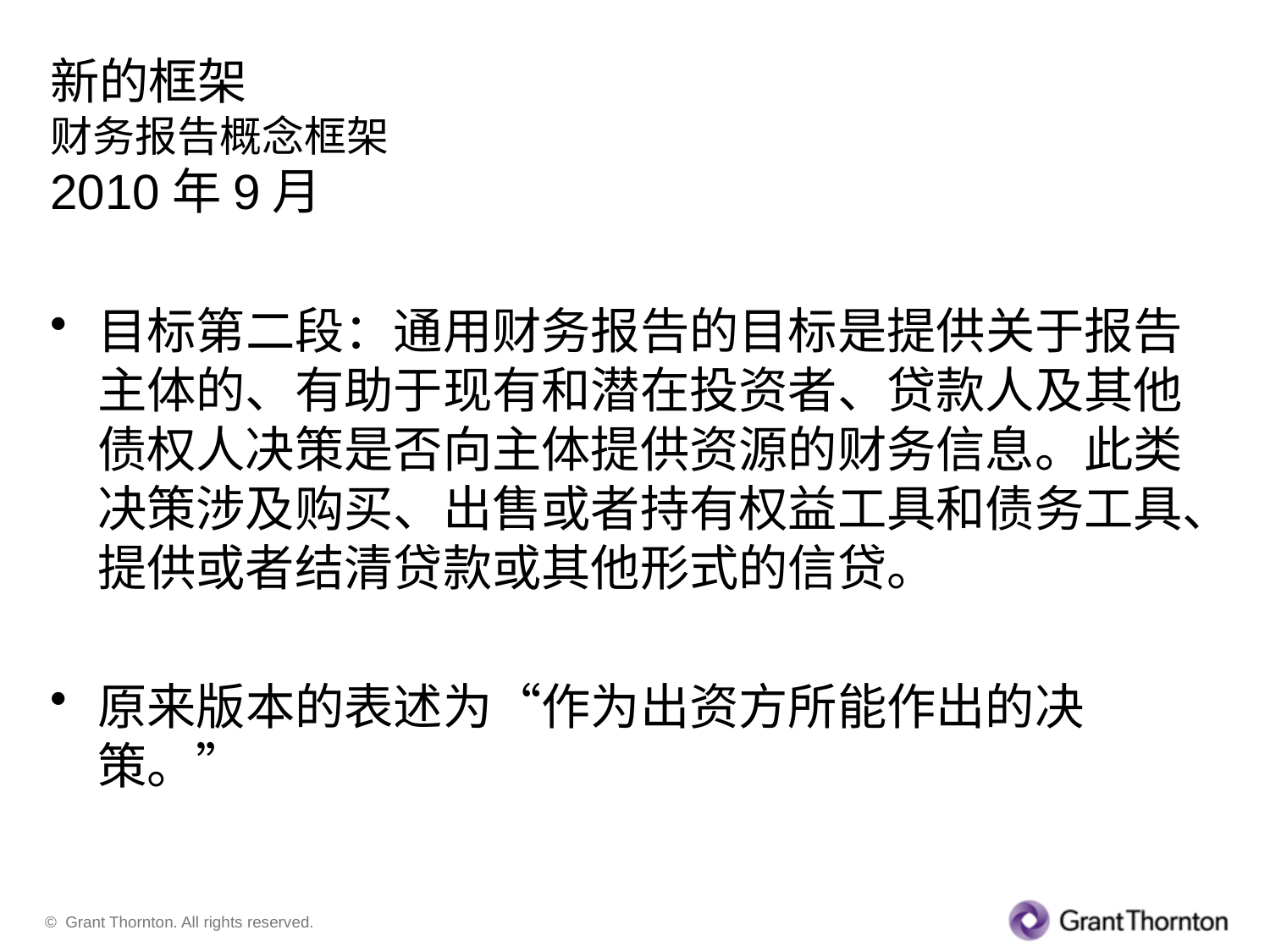

# 新的框架 财务报告概念框架 2010年9月
目标第二段：通用财务报告的目标是提供关于报告主体的、有助于现有和潜在投资者、贷款人及其他债权人决策是否向主体提供资源的财务信息。此类决策涉及购买、出售或者持有权益工具和债务工具、提供或者结清贷款或其他形式的信贷。

原来版本的表述为“作为出资方所能作出的决策。”